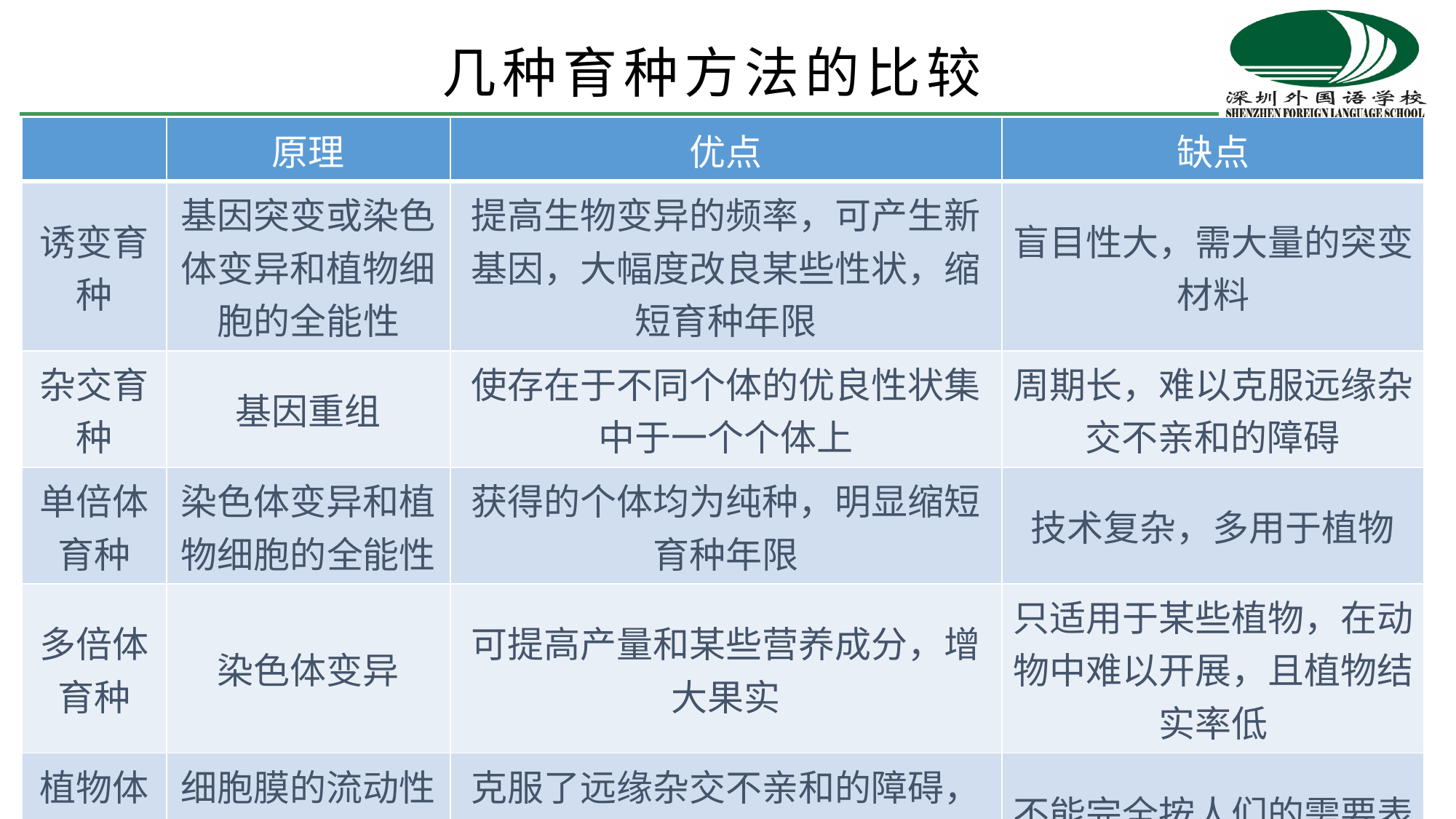

几种育种方法的比较
|  | 原理 | 优点 | 缺点 |
| --- | --- | --- | --- |
| 诱变育种 | 基因突变或染色体变异和植物细胞的全能性 | 提高生物变异的频率，可产生新基因，大幅度改良某些性状，缩短育种年限 | 盲目性大，需大量的突变材料 |
| 杂交育种 | 基因重组 | 使存在于不同个体的优良性状集中于一个个体上 | 周期长，难以克服远缘杂交不亲和的障碍 |
| 单倍体育种 | 染色体变异和植物细胞的全能性 | 获得的个体均为纯种，明显缩短育种年限 | 技术复杂，多用于植物 |
| 多倍体育种 | 染色体变异 | 可提高产量和某些营养成分，增大果实 | 只适用于某些植物，在动物中难以开展，且植物结实率低 |
| 植物体细胞杂交育种 | 细胞膜的流动性和植物细胞的全能性 | 克服了远缘杂交不亲和的障碍，扩大了用于杂交的亲本组合范围，定向改变生物的遗传性状 | 不能完全按人们的需要表现出亲代的优良性状 |